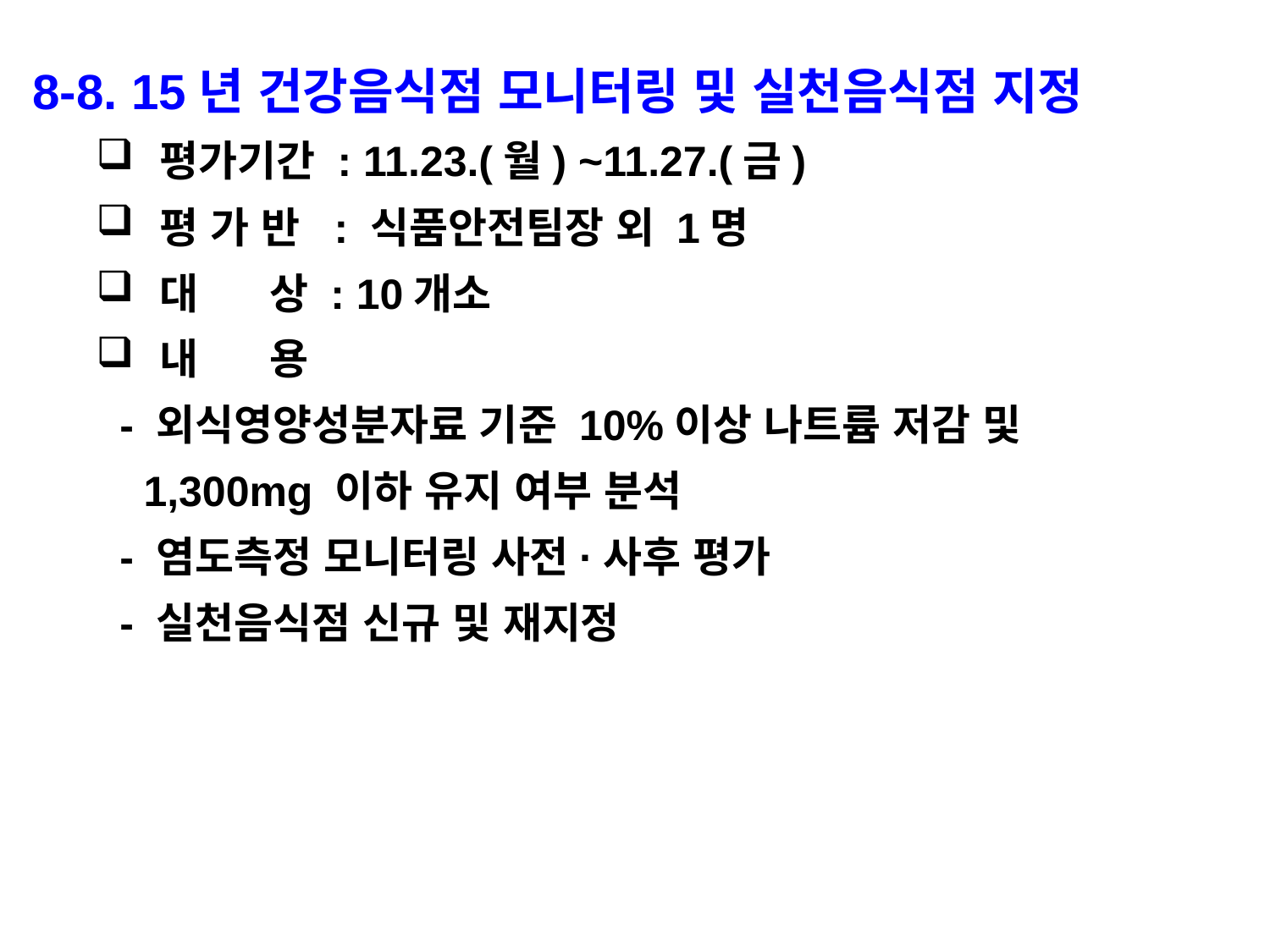

8-8. 15년 건강음식점 모니터링 및 실천음식점 지정
평가기간 : 11.23.(월) ~11.27.(금)
평 가 반  : 식품안전팀장 외 1명
대      상 : 10개소
내      용
  - 외식영양성분자료 기준 10%이상 나트륨 저감 및
    1,300mg 이하 유지 여부 분석
  - 염도측정 모니터링 사전·사후 평가
  - 실천음식점 신규 및 재지정